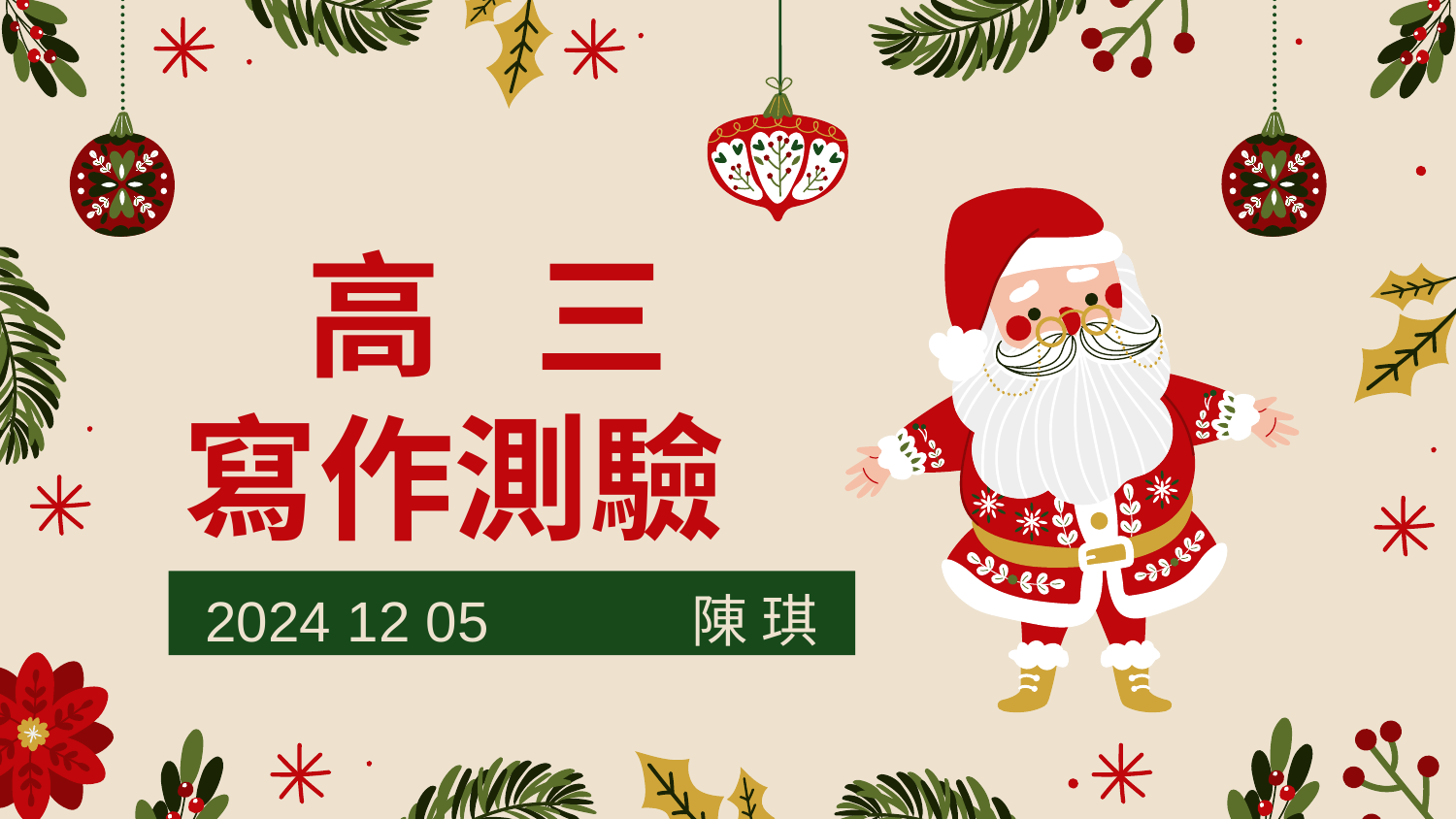

# 高   三 寫作測驗
2024 12 05            陳 琪 薇